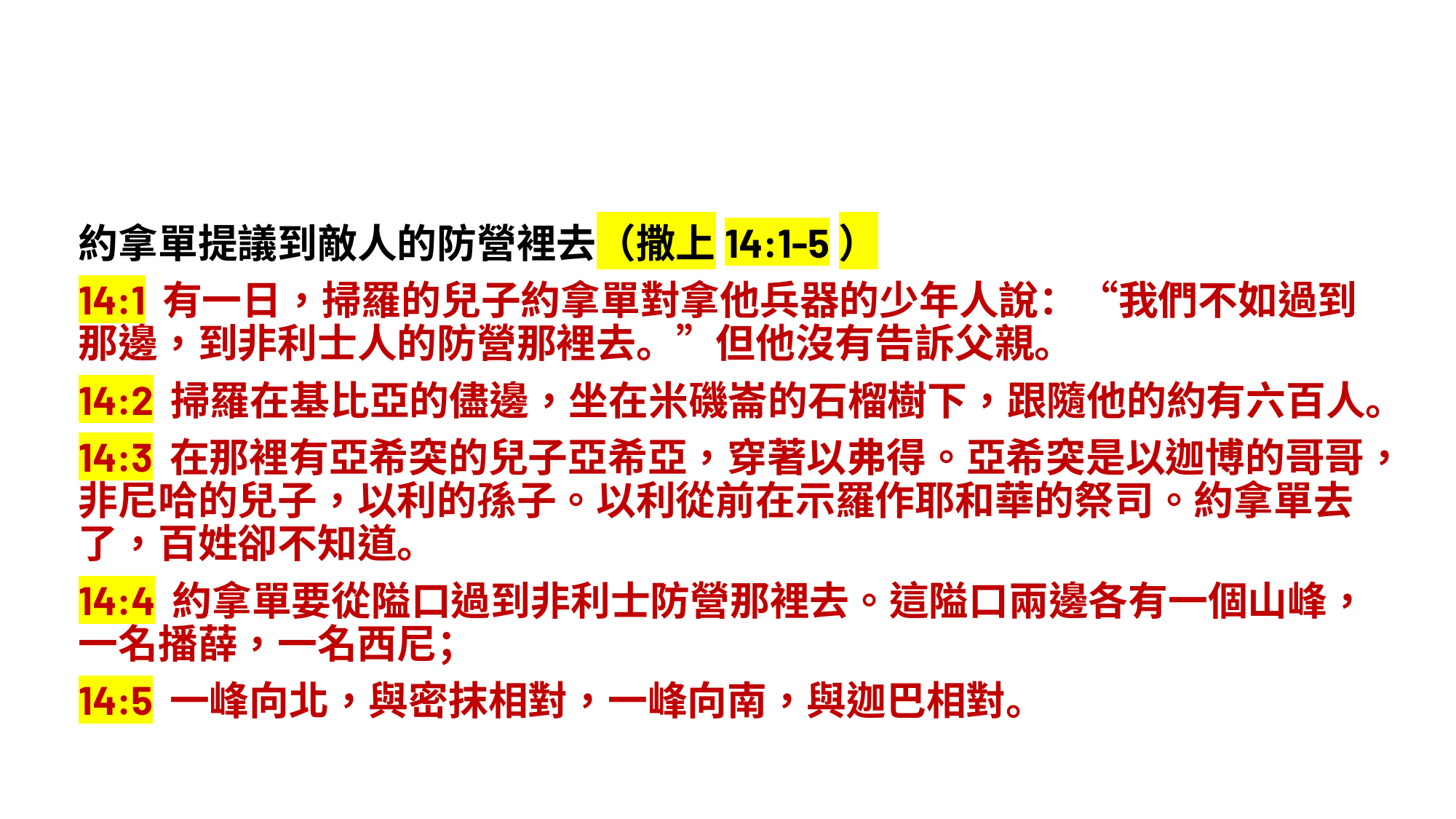

約拿單提議到敵人的防營裡去（撒上14:1-5）
14:1 有一日，掃羅的兒子約拿單對拿他兵器的少年人說：“我們不如過到那邊，到非利士人的防營那裡去。”但他沒有告訴父親。
14:2 掃羅在基比亞的儘邊，坐在米磯崙的石榴樹下，跟隨他的約有六百人。
14:3 在那裡有亞希突的兒子亞希亞，穿著以弗得。亞希突是以迦博的哥哥，非尼哈的兒子，以利的孫子。以利從前在示羅作耶和華的祭司。約拿單去了，百姓卻不知道。
14:4 約拿單要從隘口過到非利士防營那裡去。這隘口兩邊各有一個山峰，一名播薛，一名西尼；
14:5 一峰向北，與密抹相對，一峰向南，與迦巴相對。